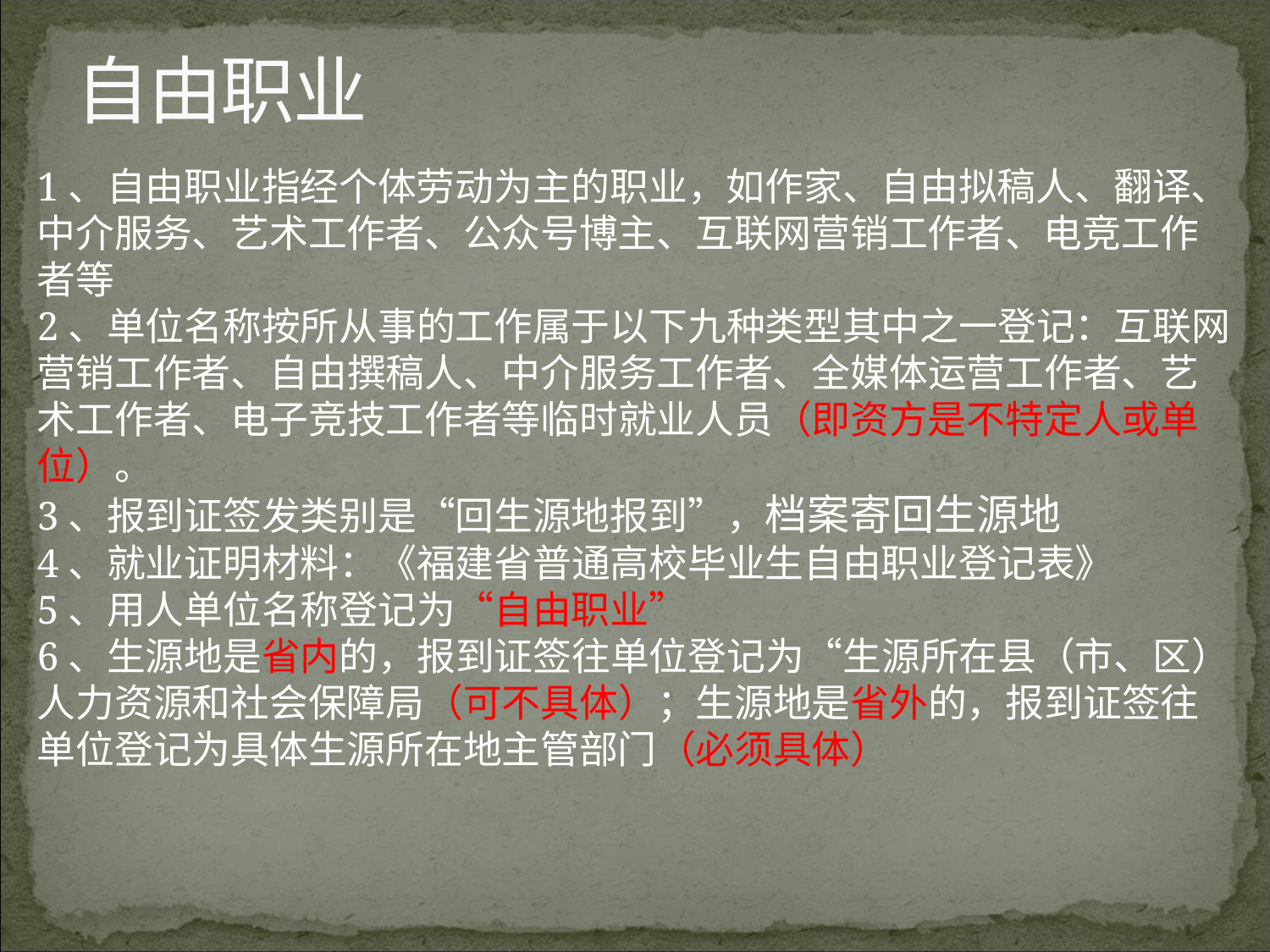

# 自由职业
1、自由职业指经个体劳动为主的职业，如作家、自由拟稿人、翻译、中介服务、艺术工作者、公众号博主、互联网营销工作者、电竞工作者等
2、单位名称按所从事的工作属于以下九种类型其中之一登记：互联网营销工作者、自由撰稿人、中介服务工作者、全媒体运营工作者、艺术工作者、电子竞技工作者等临时就业人员（即资方是不特定人或单位）。
3、报到证签发类别是“回生源地报到”，档案寄回生源地
4、就业证明材料：《福建省普通高校毕业生自由职业登记表》
5、用人单位名称登记为“自由职业”
6、生源地是省内的，报到证签往单位登记为“生源所在县（市、区）人力资源和社会保障局（可不具体）；生源地是省外的，报到证签往单位登记为具体生源所在地主管部门（必须具体）